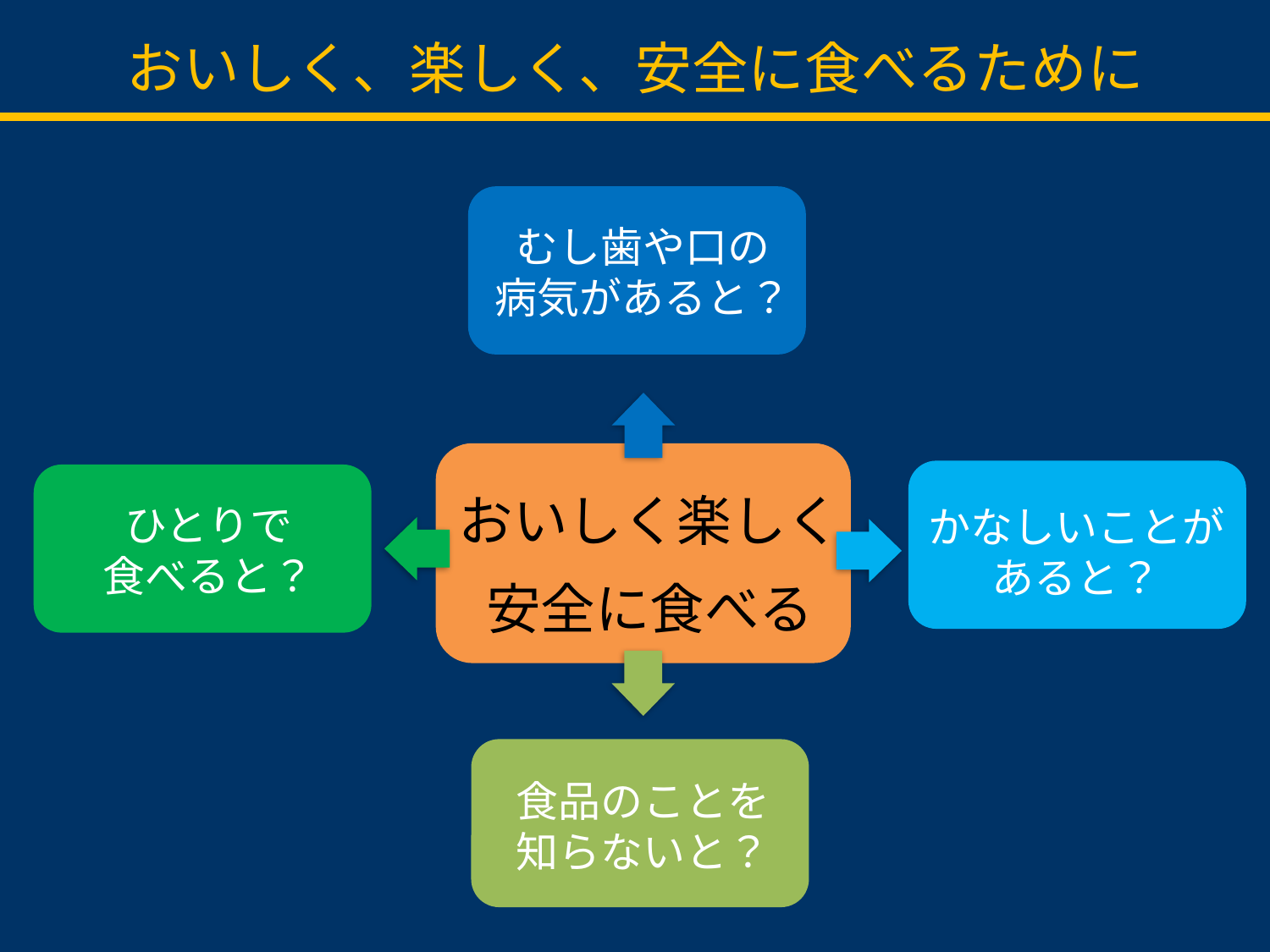

おいしく、楽しく、安全に食べるために

むし歯や口の
病気があると？

おいしく楽しく
安全に食べる

かなしいことが
あると？

ひとりで
食べると？

食品のことを
知らないと？